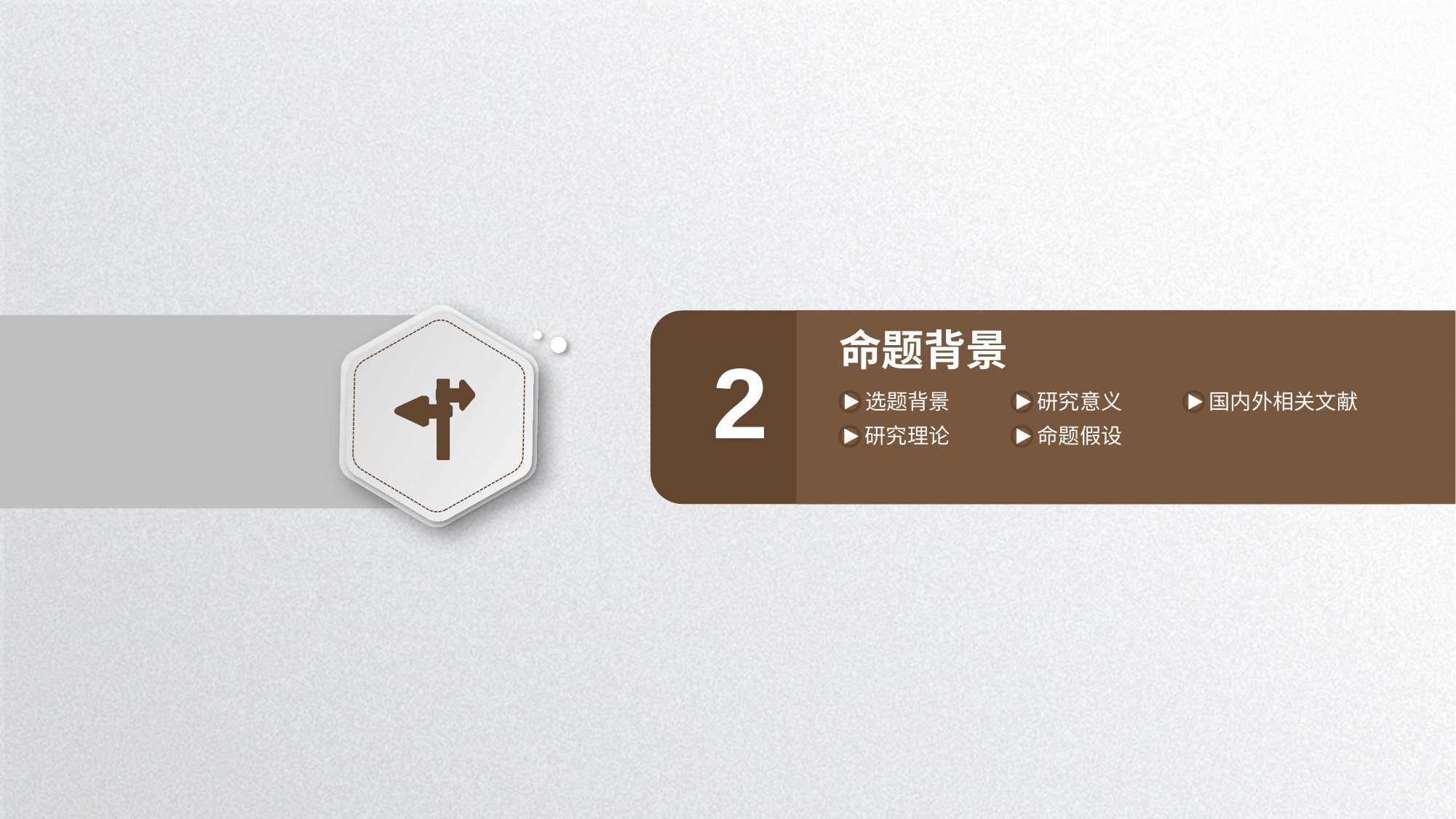

命题背景

2

选题背景
研究意义
国内外相关文献

命题假设
研究理论